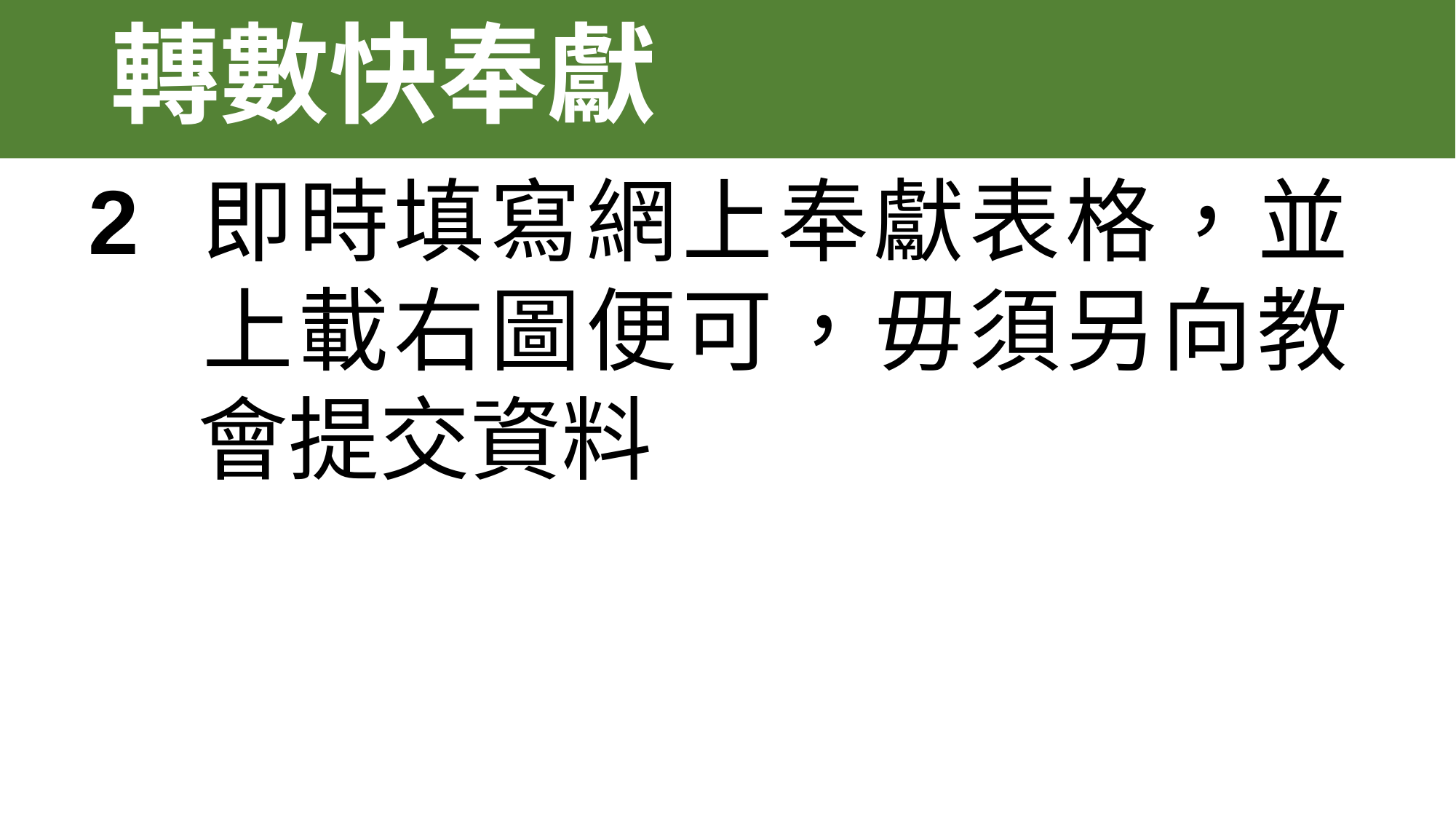

轉數快奉獻
2	即時填寫網上奉獻表格，並	上載右圖便可，毋須另向教	會提交資料